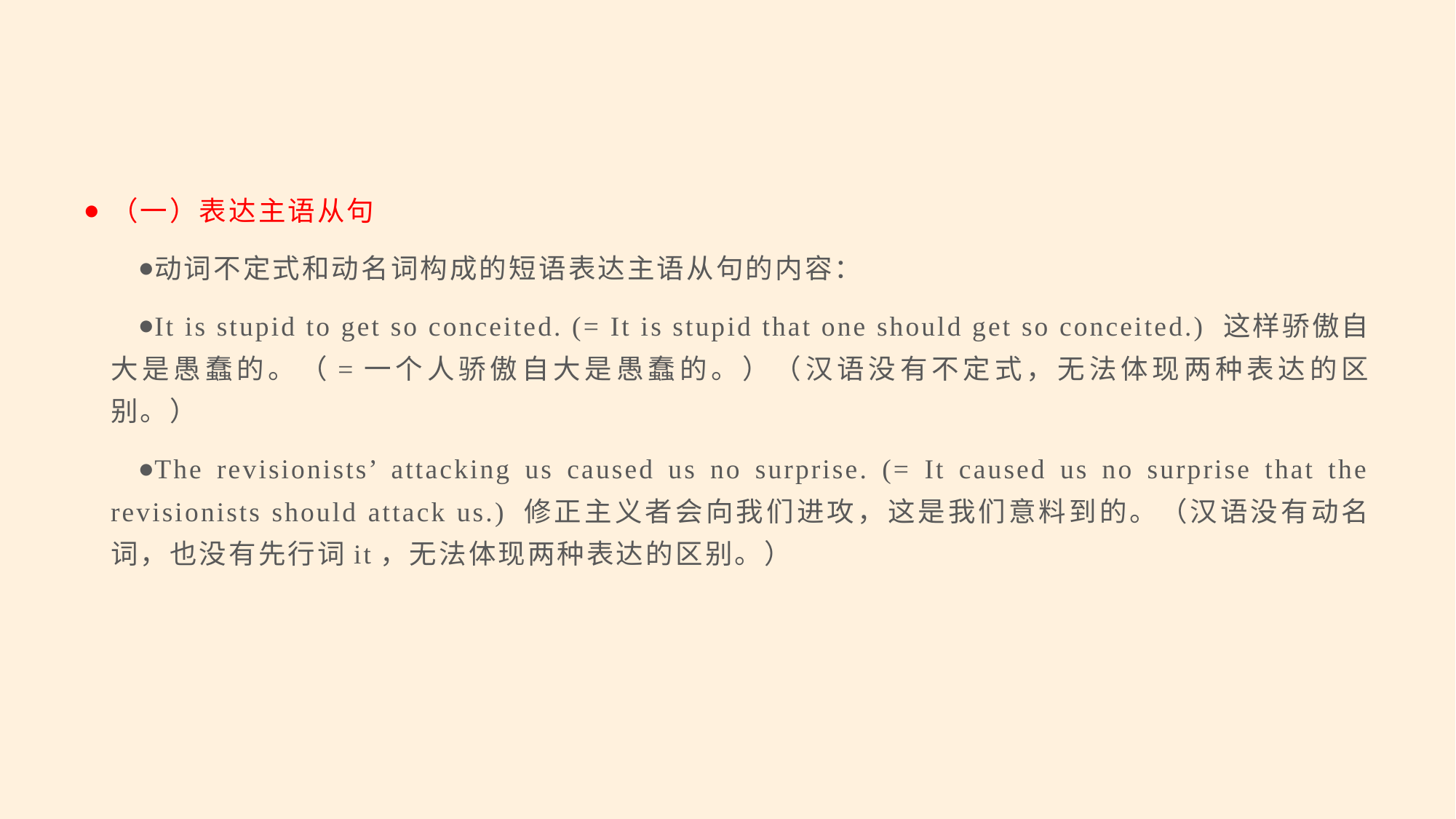

#
（一）表达主语从句
动词不定式和动名词构成的短语表达主语从句的内容：
It is stupid to get so conceited. (= It is stupid that one should get so conceited.) 这样骄傲自大是愚蠢的。（=一个人骄傲自大是愚蠢的。）（汉语没有不定式，无法体现两种表达的区别。）
The revisionists’ attacking us caused us no surprise. (= It caused us no surprise that the revisionists should attack us.) 修正主义者会向我们进攻，这是我们意料到的。（汉语没有动名词，也没有先行词it，无法体现两种表达的区别。）